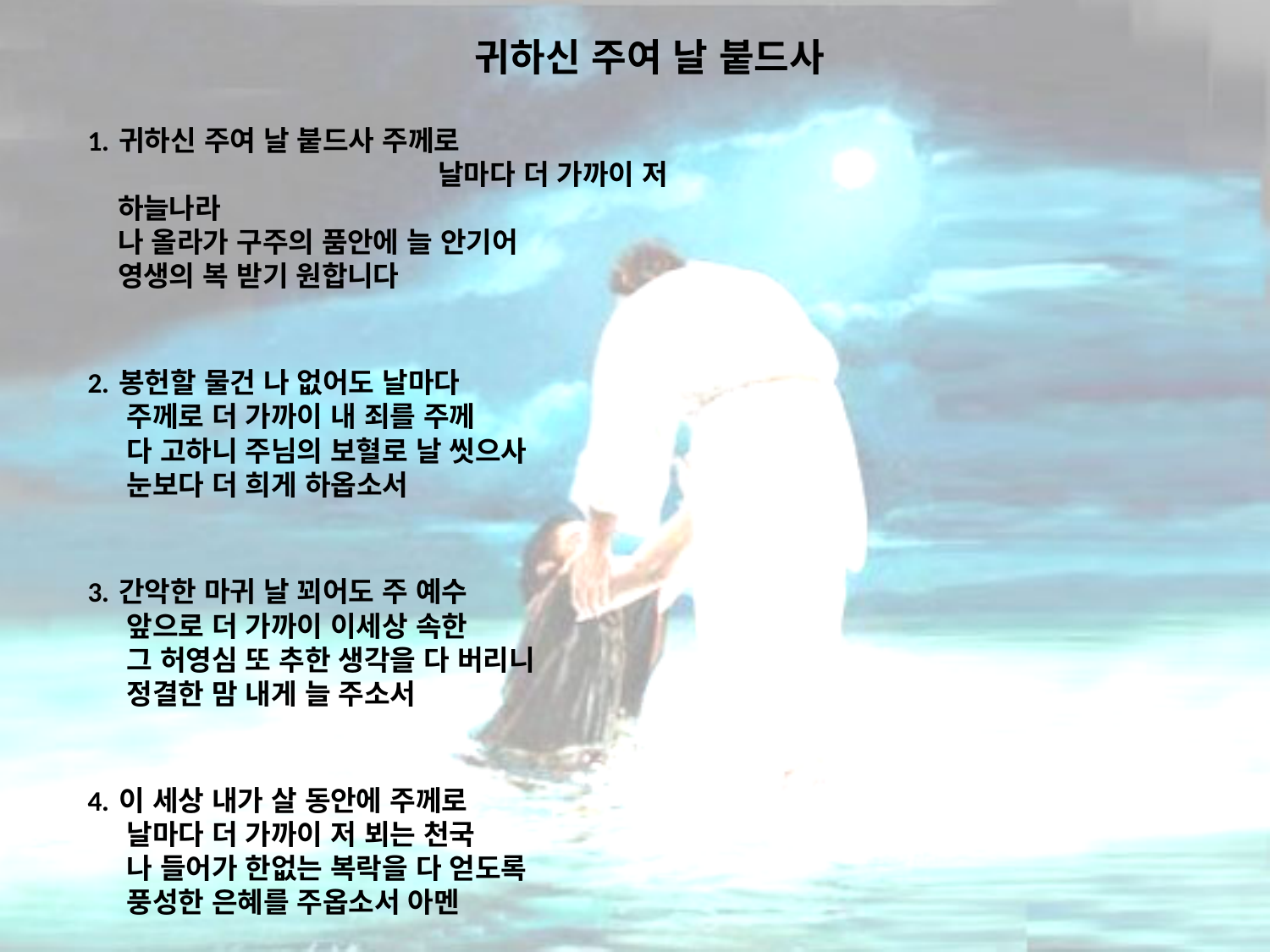

# 귀하신 주여 날 붙드사
1. 귀하신 주여 날 붙드사 주께로                                                                           날마다 더 가까이 저 하늘나라
나 올라가 구주의 품안에 늘 안기어
영생의 복 받기 원합니다
2. 봉헌할 물건 나 없어도 날마다
     주께로 더 가까이 내 죄를 주께
     다 고하니 주님의 보혈로 날 씻으사
     눈보다 더 희게 하옵소서
3. 간악한 마귀 날 꾀어도 주 예수
     앞으로 더 가까이 이세상 속한
     그 허영심 또 추한 생각을 다 버리니
     정결한 맘 내게 늘 주소서
4. 이 세상 내가 살 동안에 주께로
     날마다 더 가까이 저 뵈는 천국
     나 들어가 한없는 복락을 다 얻도록
     풍성한 은혜를 주옵소서 아멘